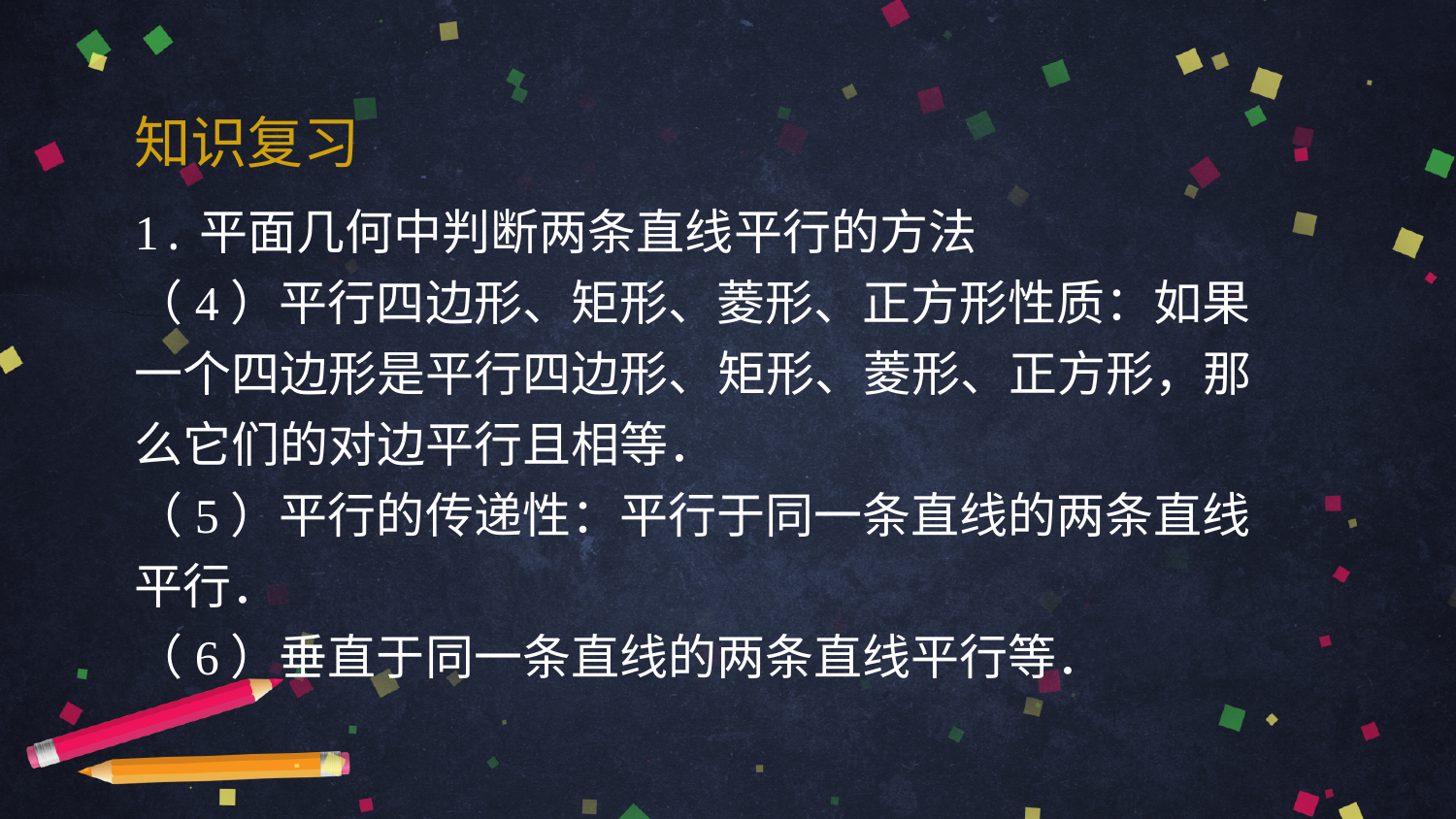

知识复习
1.平面几何中判断两条直线平行的方法
（4）平行四边形、矩形、菱形、正方形性质：如果
一个四边形是平行四边形、矩形、菱形、正方形，那
么它们的对边平行且相等．
（5）平行的传递性：平行于同一条直线的两条直线
平行．
（6）垂直于同一条直线的两条直线平行等．